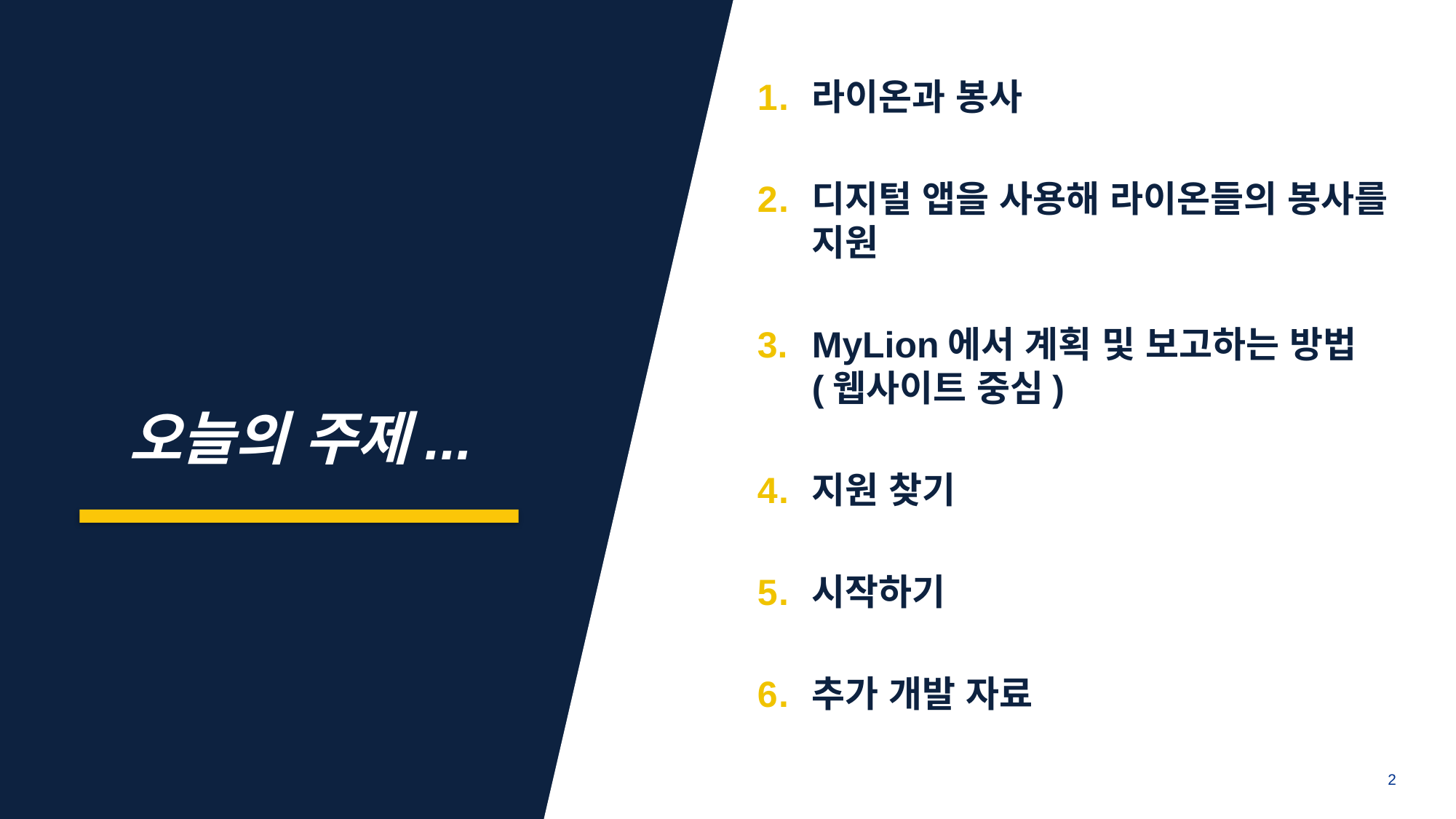

aa
A,
라이온과 봉사

디지털 앱을 사용해 라이온들의 봉사를 지원

MyLion에서 계획 및 보고하는 방법 (웹사이트 중심)

지원 찾기

시작하기

추가 개발 자료

오늘의 주제...
2